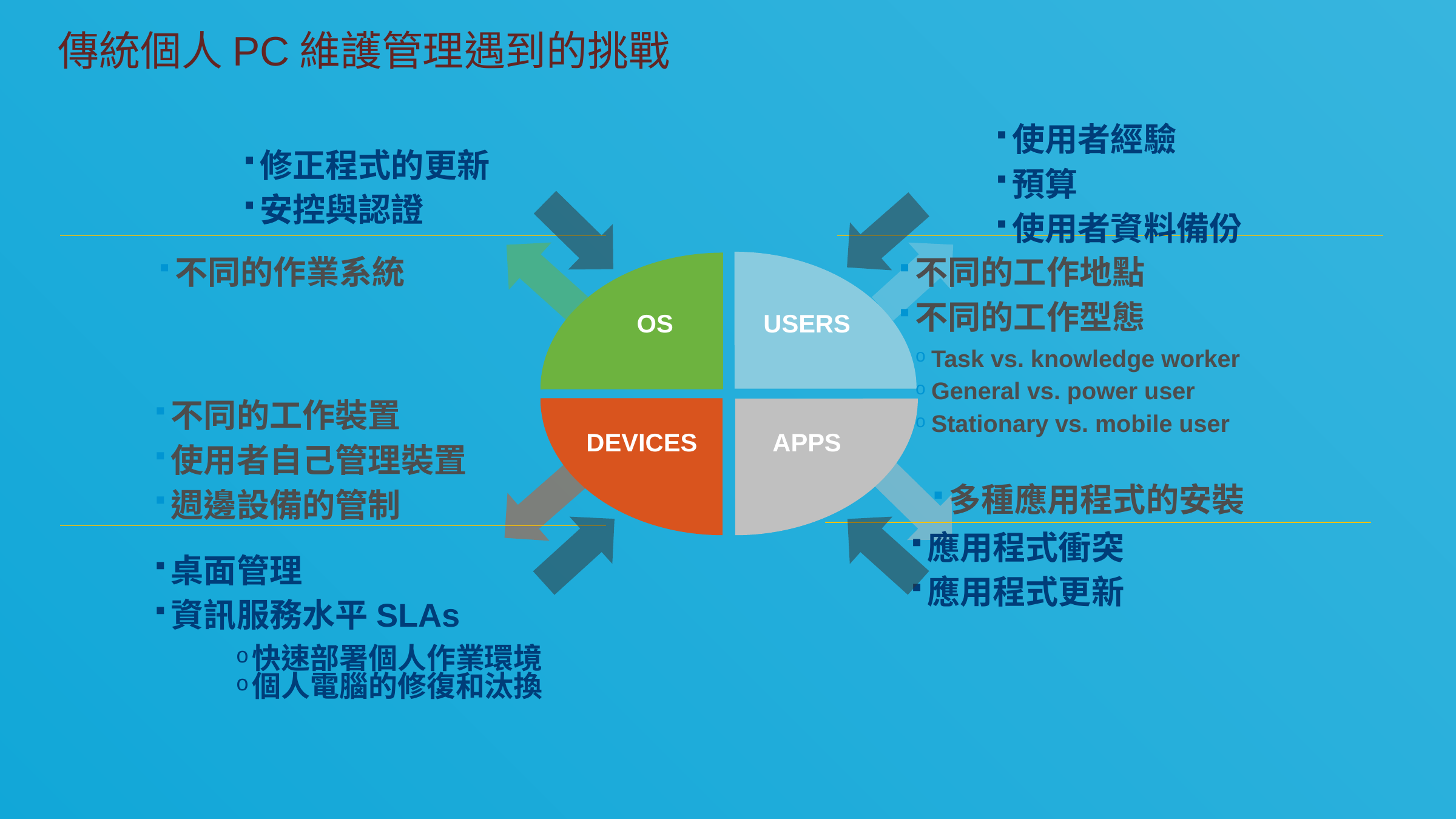

# 傳統個人PC維護管理遇到的挑戰
使用者經驗
預算
使用者資料備份
修正程式的更新
安控與認證

不同的作業系統

不同的工作地點
不同的工作型態
Task vs. knowledge worker
General vs. power user
Stationary vs. mobile user

OS
USERS
不同的工作裝置
使用者自己管理裝置
週邊設備的管制
DEVICES
APPS

多種應用程式的安裝

應用程式衝突
應用程式更新
桌面管理
資訊服務水平SLAs
快速部署個人作業環境
個人電腦的修復和汰換